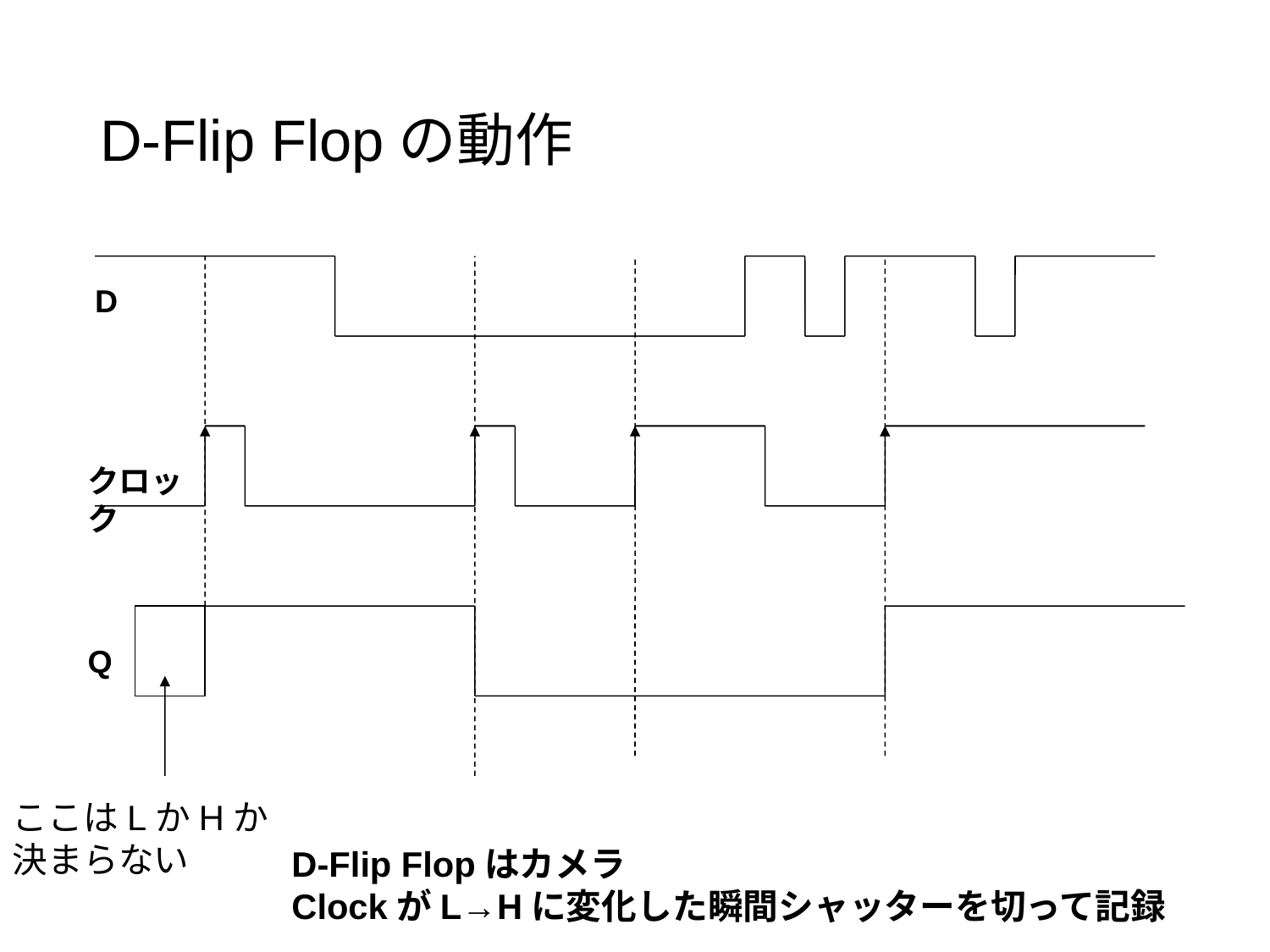

# D-Flip Flopの動作

D

クロック

Q

ここはLかHか
決まらない
D-Flip Flopはカメラ
ClockがL→Hに変化した瞬間シャッターを切って記録